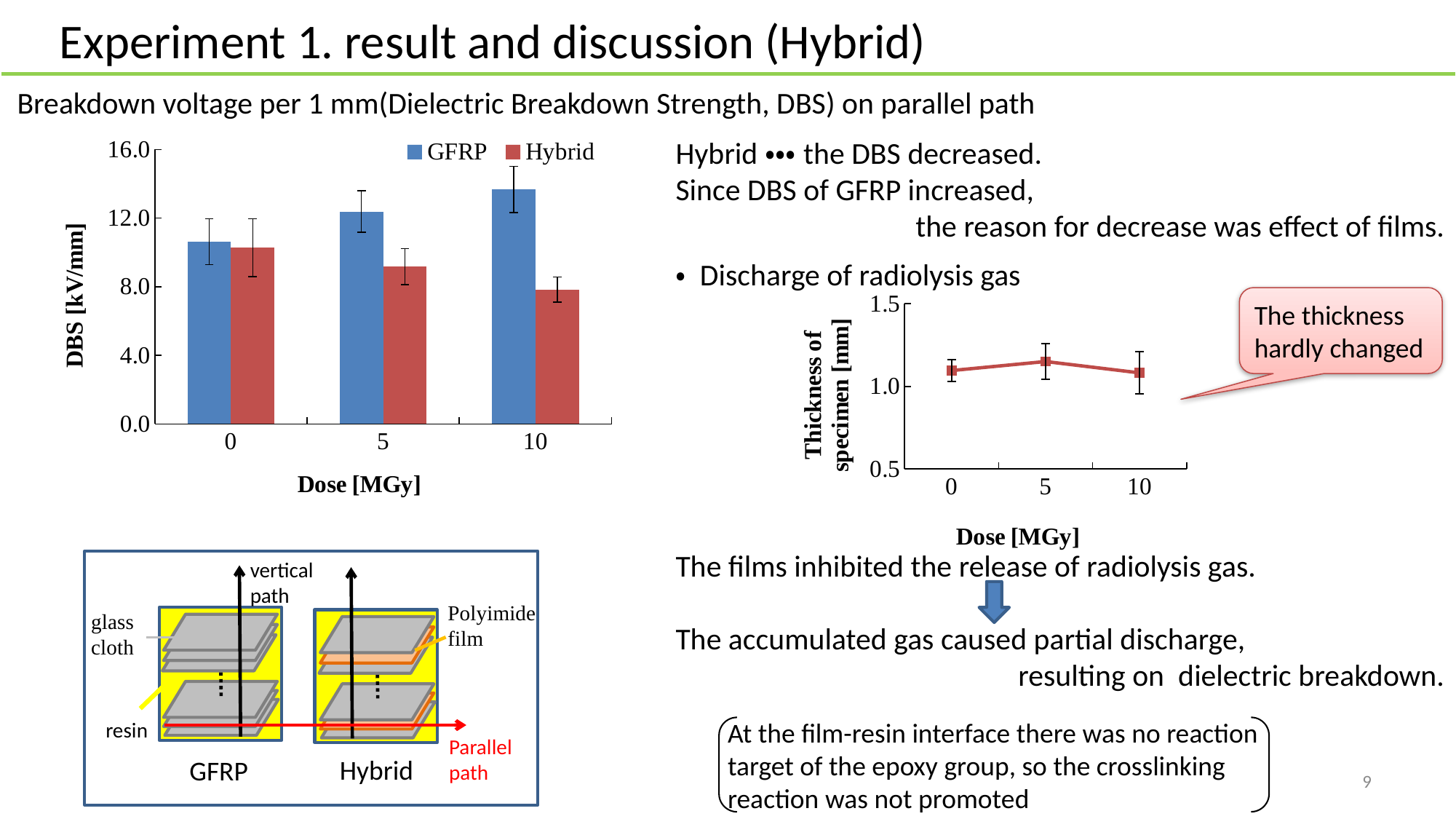

# Experiment 1. result and discussion (Hybrid)
Breakdown voltage per 1 mm(Dielectric Breakdown Strength, DBS) on parallel path

### Chart

| Category | GFRP | Hybrid |
|---|---|---|
| 0 | 10.618452838849034 | 10.27919135824161 |
| 5 | 12.37999119889691 | 9.174804125272429 |
| 10 | 13.668316690376162 | 7.832982471424176 |
Hybrid・・・the DBS decreased.
Since DBS of GFRP increased,
the reason for decrease was effect of films.

・ Discharge of radiolysis gas

The films inhibited the release of radiolysis gas.

The accumulated gas caused partial discharge,
resulting on  dielectric breakdown.

### Chart

| Category | Hybrid |
|---|---|
| 0 | 1.0959624999999997 |
| 5 | 1.1508 |
| 10 | 1.0820874999999996 |
The thickness hardly changed

vertical path

Polyimide film
glass cloth

At the film-resin interface there was no reaction target of the epoxy group, so the crosslinking reaction was not promoted
resin

Parallel path
Hybrid
GFRP
9